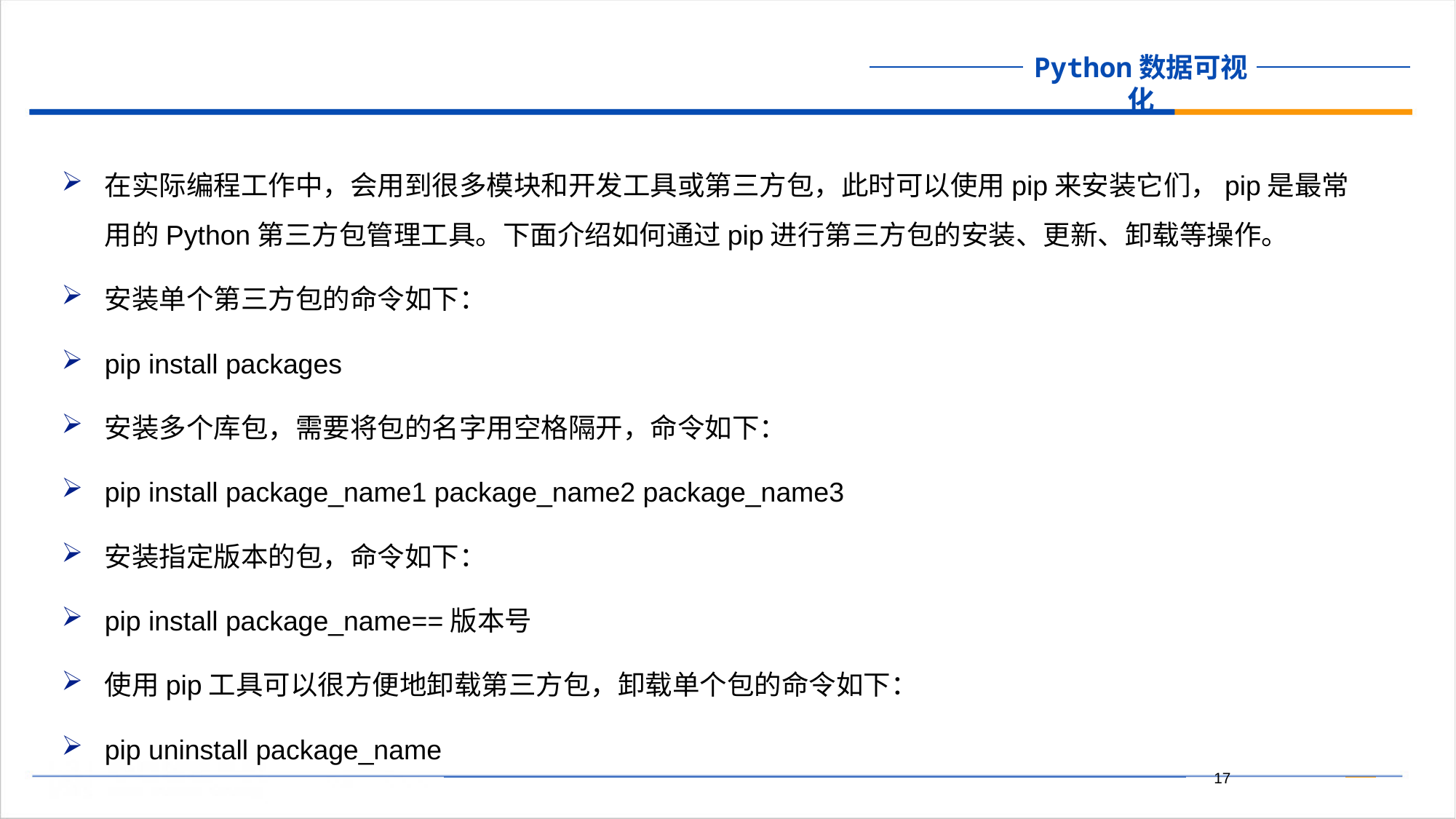

在实际编程工作中，会用到很多模块和开发工具或第三方包，此时可以使用pip来安装它们，pip是最常用的Python第三方包管理工具。下面介绍如何通过pip进行第三方包的安装、更新、卸载等操作。
安装单个第三方包的命令如下：
pip install packages
安装多个库包，需要将包的名字用空格隔开，命令如下：
pip install package_name1 package_name2 package_name3
安装指定版本的包，命令如下：
pip install package_name==版本号
使用pip工具可以很方便地卸载第三方包，卸载单个包的命令如下：
pip uninstall package_name